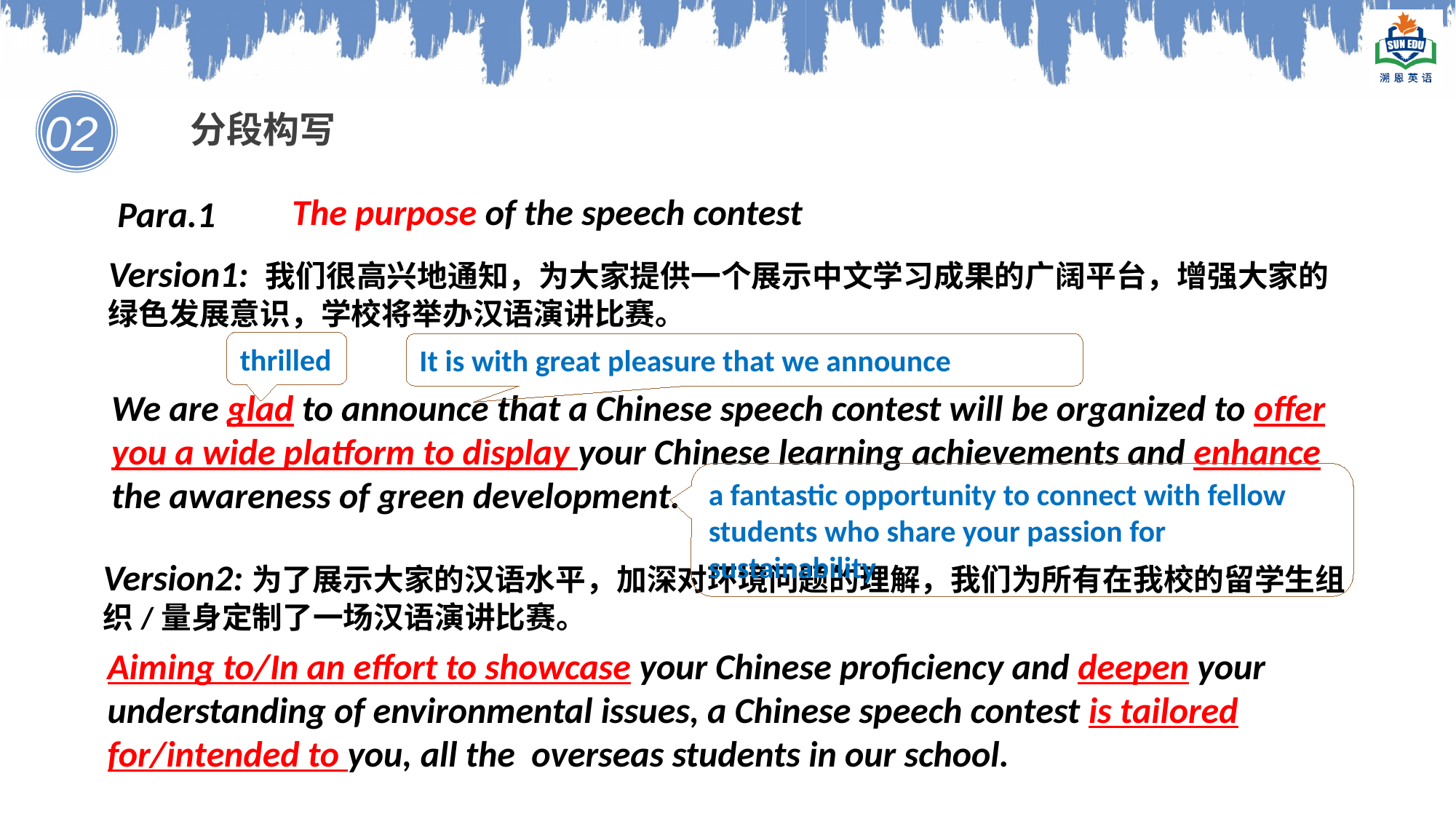

02
分段构写
The purpose of the speech contest
Para.1
Version1: 我们很高兴地通知，为大家提供一个展示中文学习成果的广阔平台，增强大家的绿色发展意识，学校将举办汉语演讲比赛。
thrilled
It is with great pleasure that we announce
We are glad to announce that a Chinese speech contest will be organized to offer you a wide platform to display your Chinese learning achievements and enhance the awareness of green development.
a fantastic opportunity to connect with fellow students who share your passion for sustainability
Version2:为了展示大家的汉语水平，加深对环境问题的理解，我们为所有在我校的留学生组织/量身定制了一场汉语演讲比赛。
Aiming to/In an effort to showcase your Chinese proficiency and deepen your understanding of environmental issues, a Chinese speech contest is tailored for/intended to you, all the  overseas students in our school.